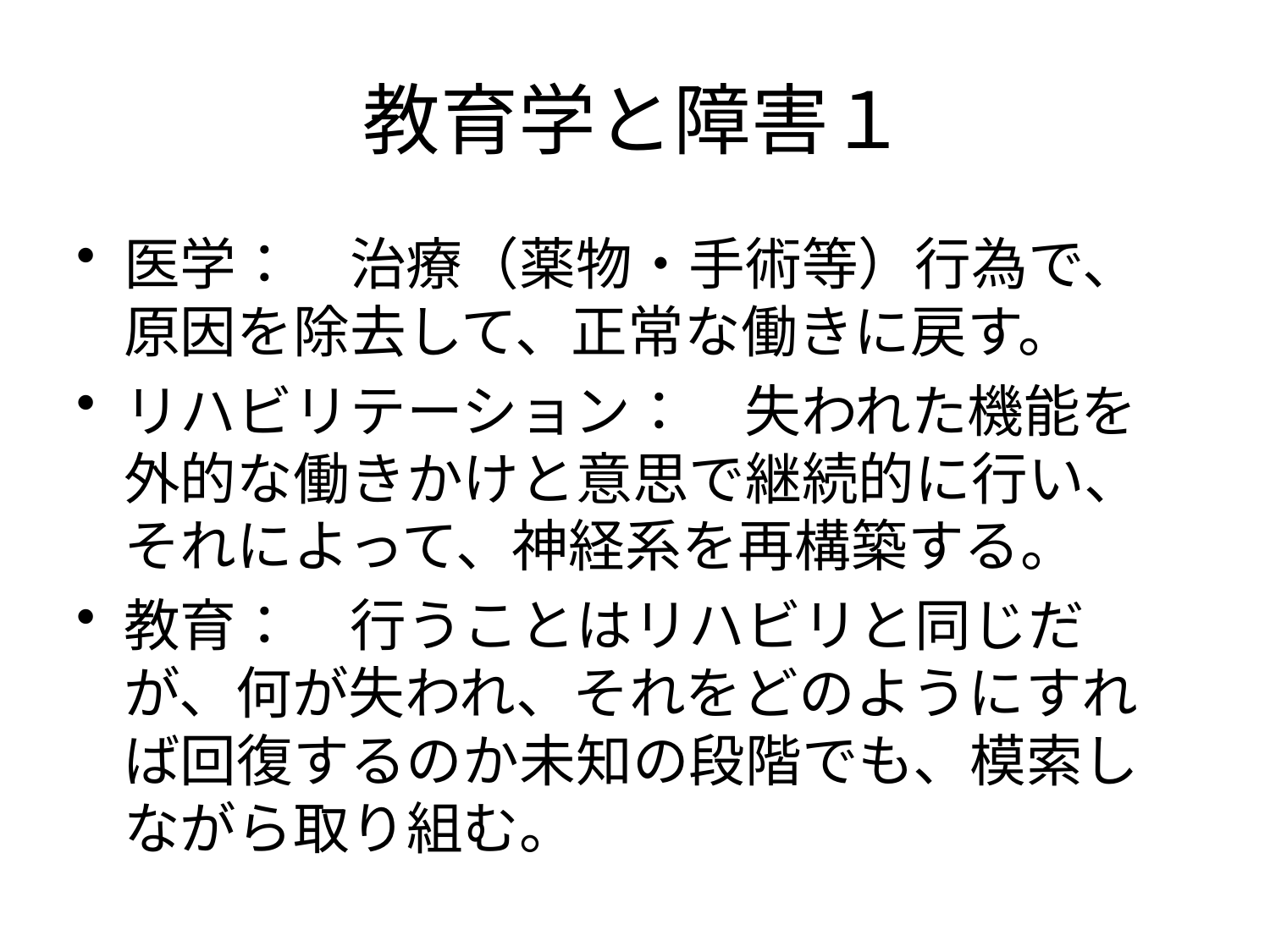

# 教育学と障害１
医学：　治療（薬物・手術等）行為で、原因を除去して、正常な働きに戻す。
リハビリテーション：　失われた機能を外的な働きかけと意思で継続的に行い、それによって、神経系を再構築する。
教育：　行うことはリハビリと同じだが、何が失われ、それをどのようにすれば回復するのか未知の段階でも、模索しながら取り組む。